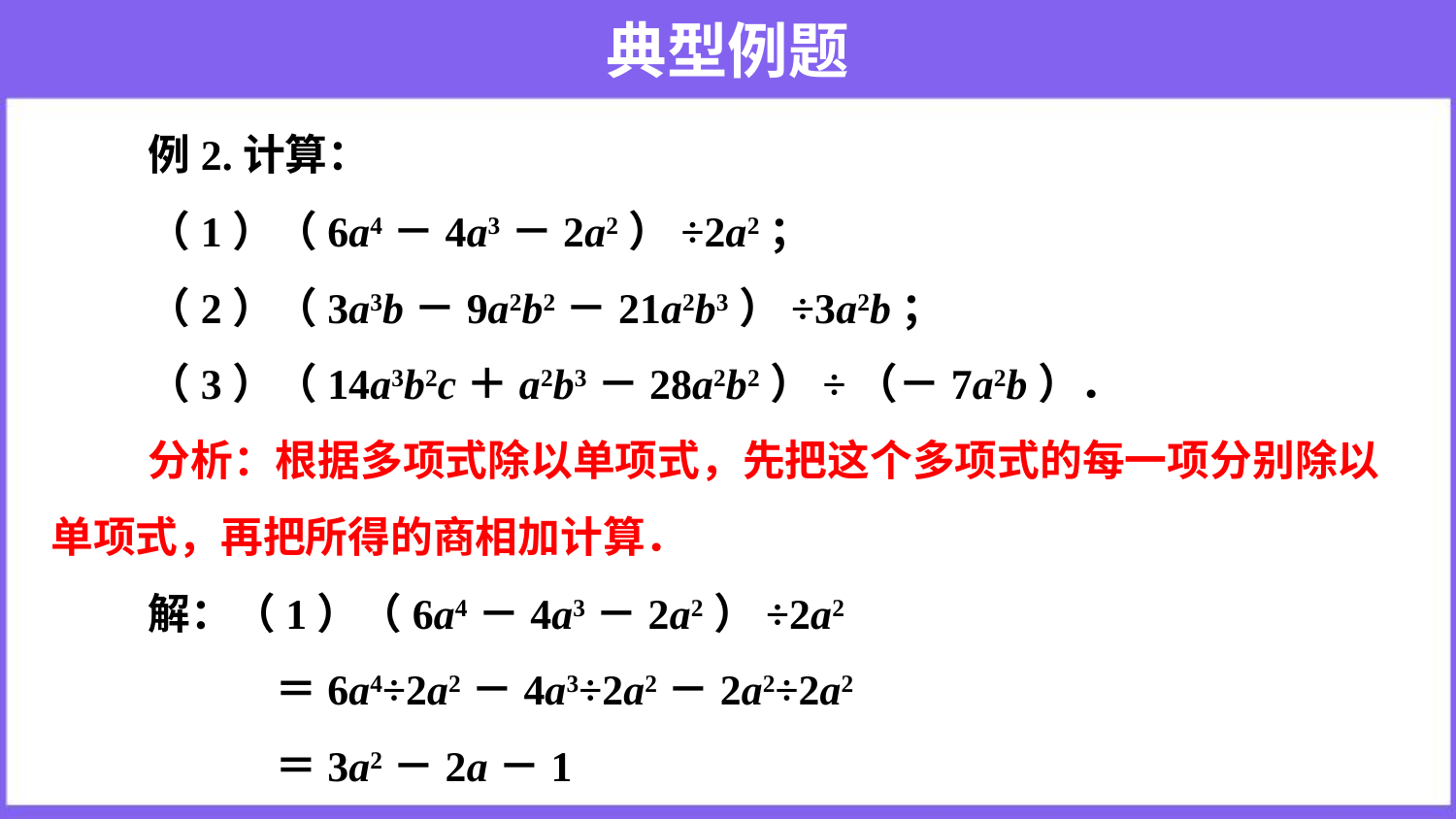

# 典型例题
例2.计算：
（1）（6a4－4a3－2a2）÷2a2；
（2）（3a3b－9a2b2－21a2b3）÷3a2b；
（3）（14a3b2c＋a2b3－28a2b2）÷（－7a2b）．
分析：根据多项式除以单项式，先把这个多项式的每一项分别除以单项式，再把所得的商相加计算．
解：（1）（6a4－4a3－2a2）÷2a2
            ＝6a4÷2a2－4a3÷2a2－2a2÷2a2
            ＝3a2－2a－1